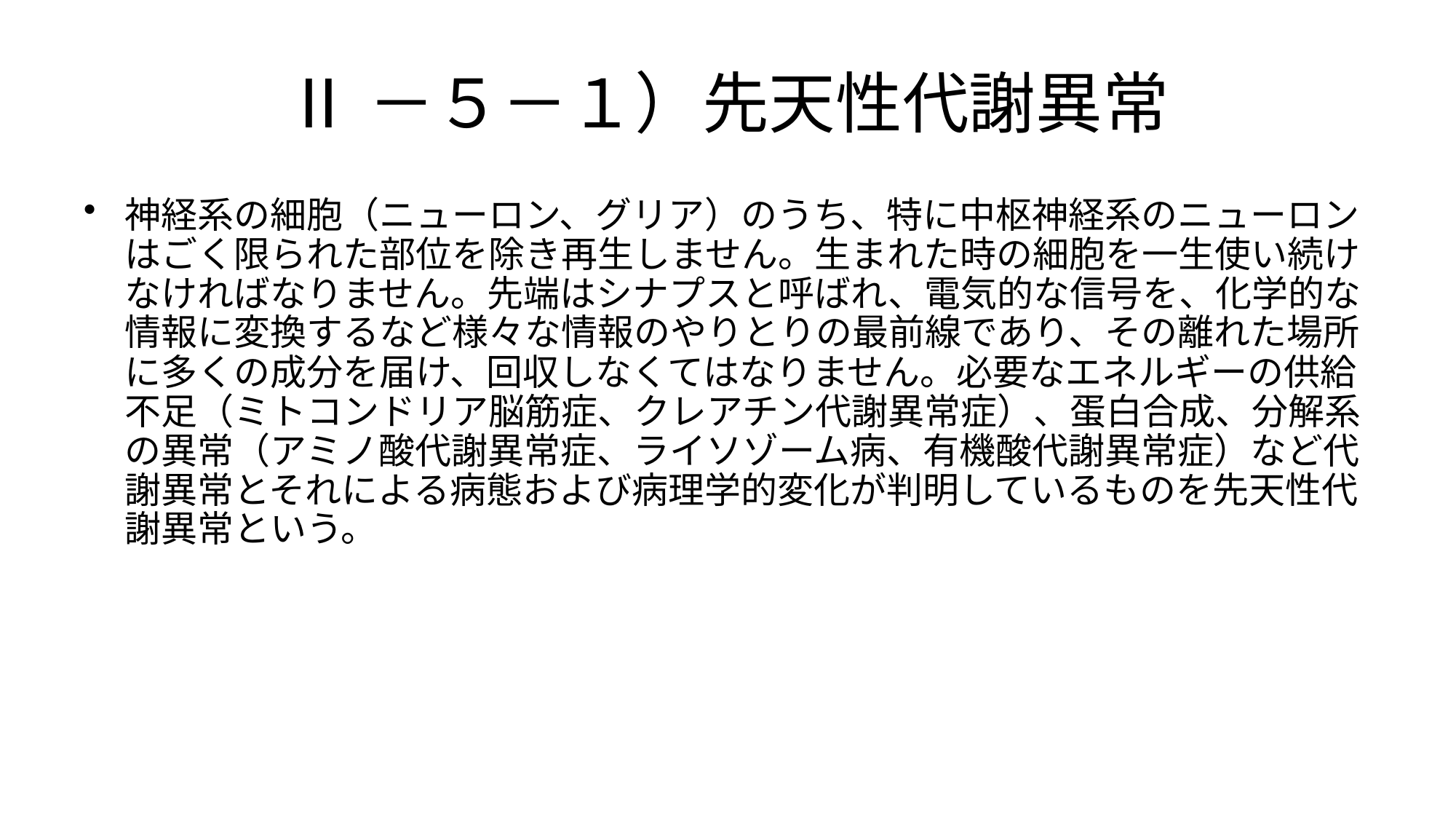

# Ⅱ－５－１）先天性代謝異常
神経系の細胞（ニューロン、グリア）のうち、特に中枢神経系のニューロンはごく限られた部位を除き再生しません。生まれた時の細胞を一生使い続けなければなりません。先端はシナプスと呼ばれ、電気的な信号を、化学的な情報に変換するなど様々な情報のやりとりの最前線であり、その離れた場所に多くの成分を届け、回収しなくてはなりません。必要なエネルギーの供給不足（ミトコンドリア脳筋症、クレアチン代謝異常症）、蛋白合成、分解系の異常（アミノ酸代謝異常症、ライソゾーム病、有機酸代謝異常症）など代謝異常とそれによる病態および病理学的変化が判明しているものを先天性代謝異常という。